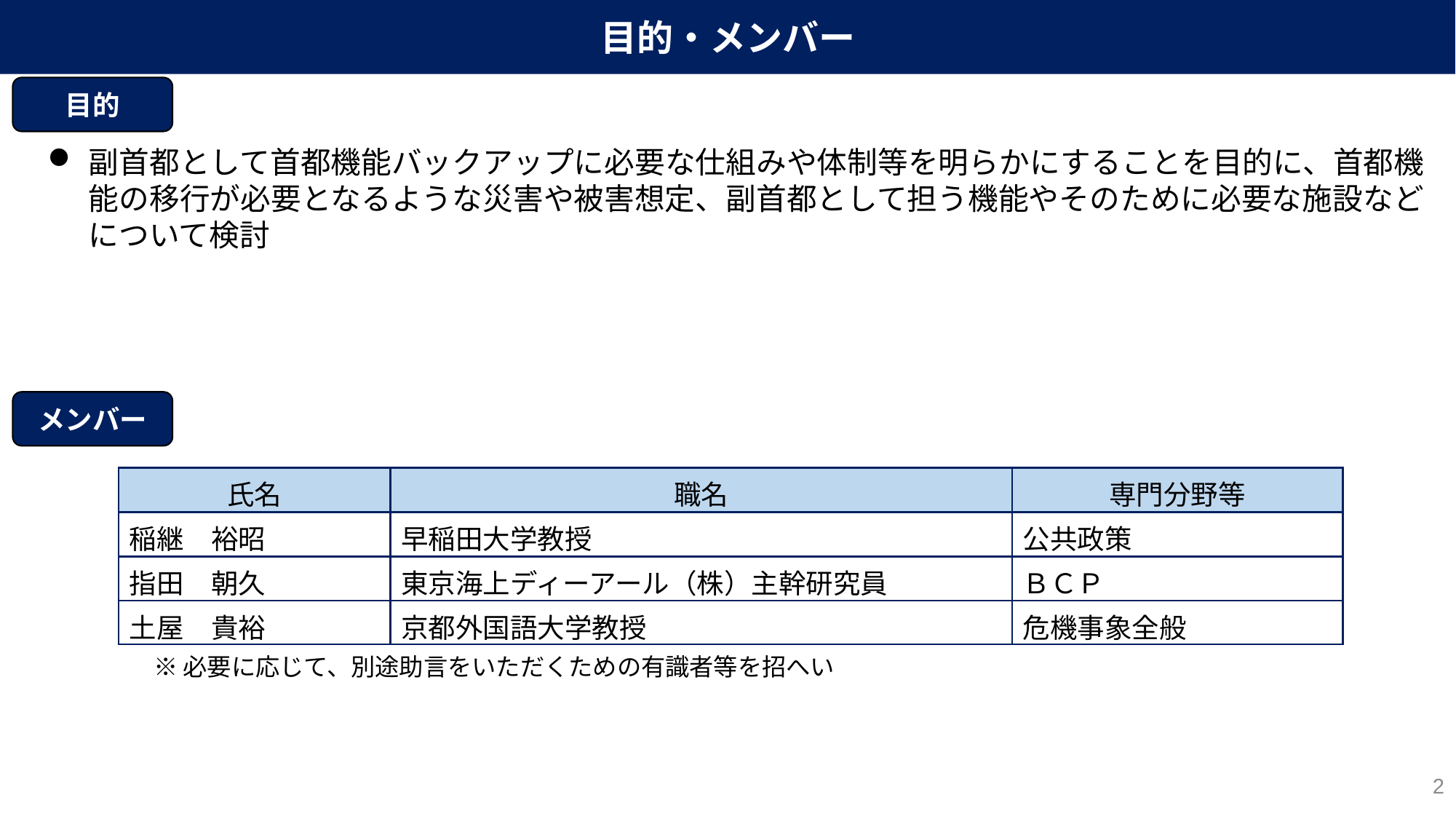

目的・メンバー
目的
副首都として首都機能バックアップに必要な仕組みや体制等を明らかにすることを目的に、首都機能の移行が必要となるような災害や被害想定、副首都として担う機能やそのために必要な施設などについて検討
メンバー
| 氏名 | 職名 | 専門分野等 |
| --- | --- | --- |
| 稲継　裕昭 | 早稲田大学教授 | 公共政策 |
| 指田　朝久 | 東京海上ディーアール（株）主幹研究員 | ＢＣＰ |
| 土屋　貴裕 | 京都外国語大学教授 | 危機事象全般 |
　※ 必要に応じて、別途助言をいただくための有識者等を招へい

2